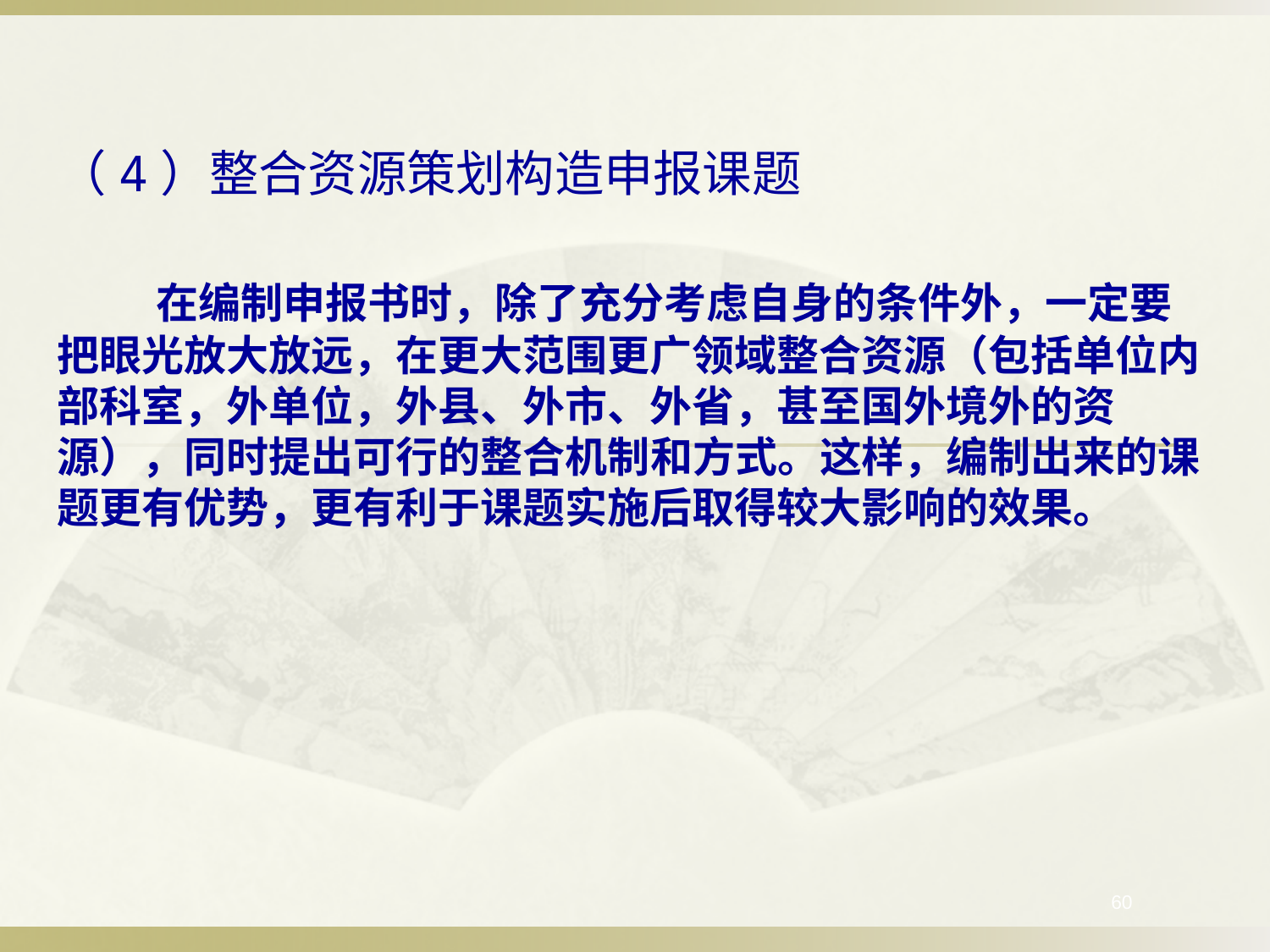

（4）整合资源策划构造申报课题

　　在编制申报书时，除了充分考虑自身的条件外，一定要把眼光放大放远，在更大范围更广领域整合资源（包括单位内部科室，外单位，外县、外市、外省，甚至国外境外的资源），同时提出可行的整合机制和方式。这样，编制出来的课题更有优势，更有利于课题实施后取得较大影响的效果。

60